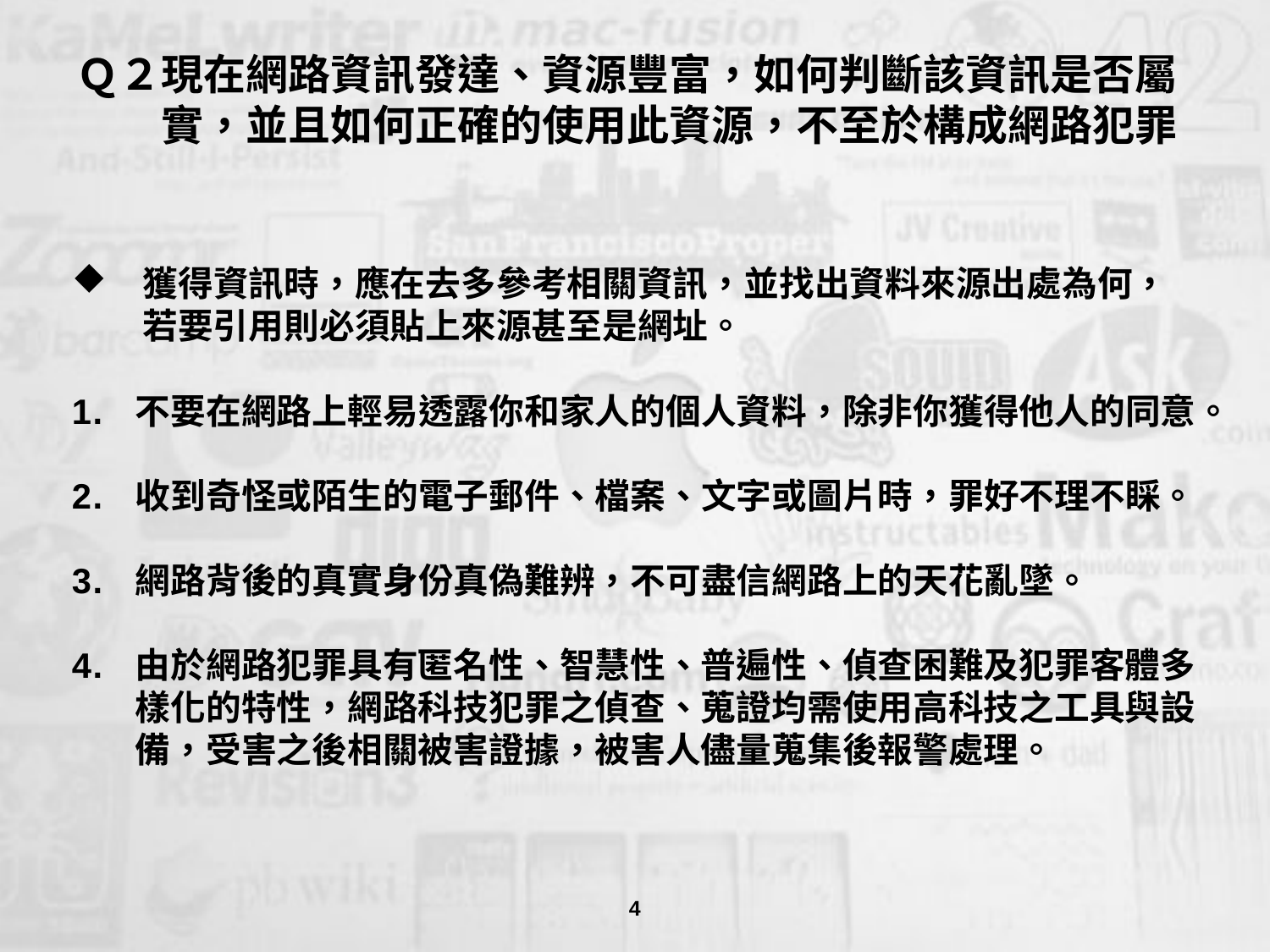

# Ｑ２現在網路資訊發達、資源豐富，如何判斷該資訊是否屬 　　實，並且如何正確的使用此資源，不至於構成網路犯罪

　獲得資訊時，應在去多參考相關資訊，並找出資料來源出處為何，
　　若要引用則必須貼上來源甚至是網址。

不要在網路上輕易透露你和家人的個人資料，除非你獲得他人的同意。

收到奇怪或陌生的電子郵件、檔案、文字或圖片時，罪好不理不睬。

網路背後的真實身份真偽難辨，不可盡信網路上的天花亂墜。

由於網路犯罪具有匿名性、智慧性、普遍性、偵查困難及犯罪客體多樣化的特性，網路科技犯罪之偵查、蒐證均需使用高科技之工具與設備，受害之後相關被害證據，被害人儘量蒐集後報警處理。

4